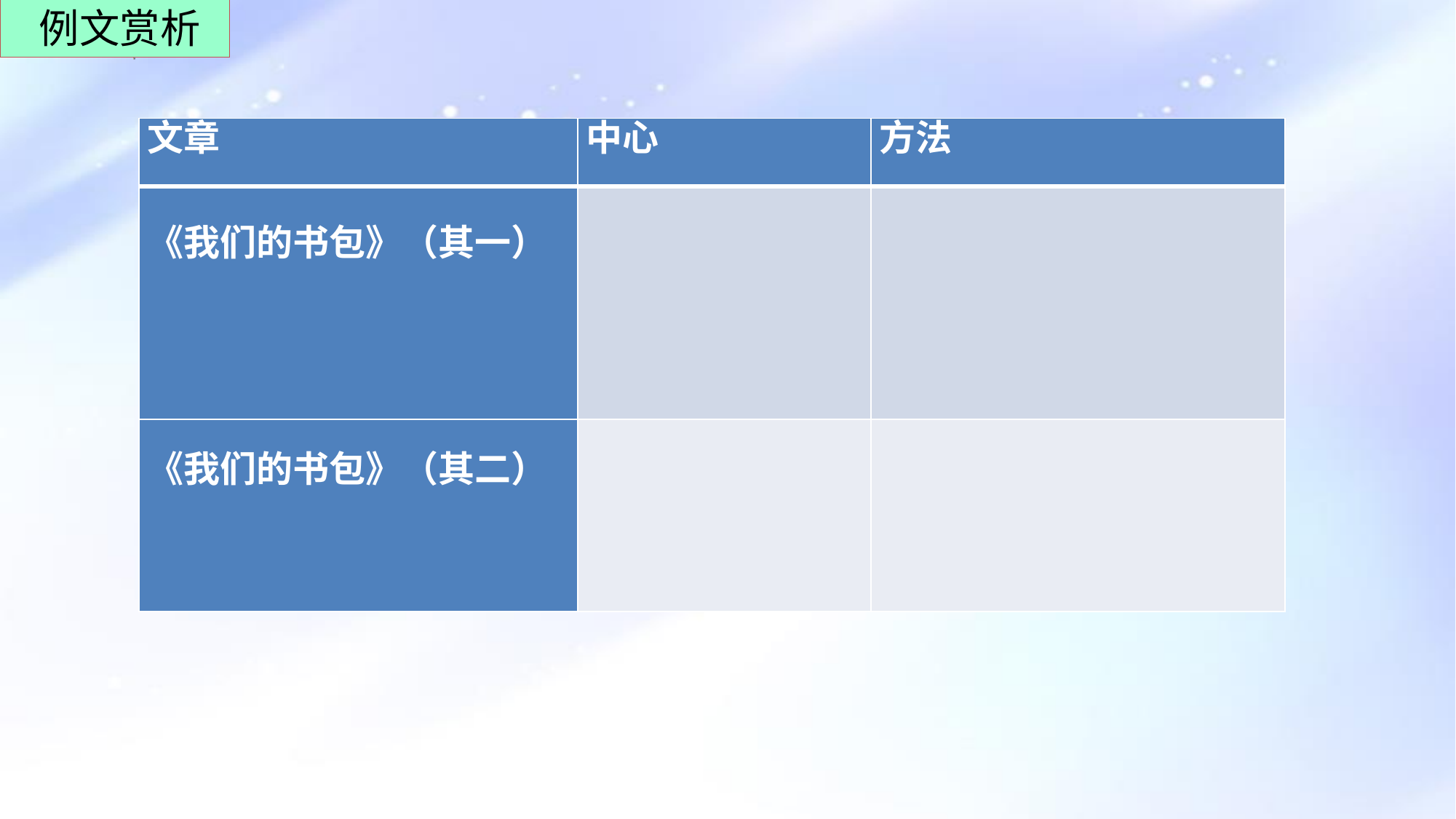

例文赏析
| 文章 | 中心 | 方法 |
| --- | --- | --- |
| 《我们的书包》（其一） |  |  |
| 《我们的书包》（其二） |  |  |